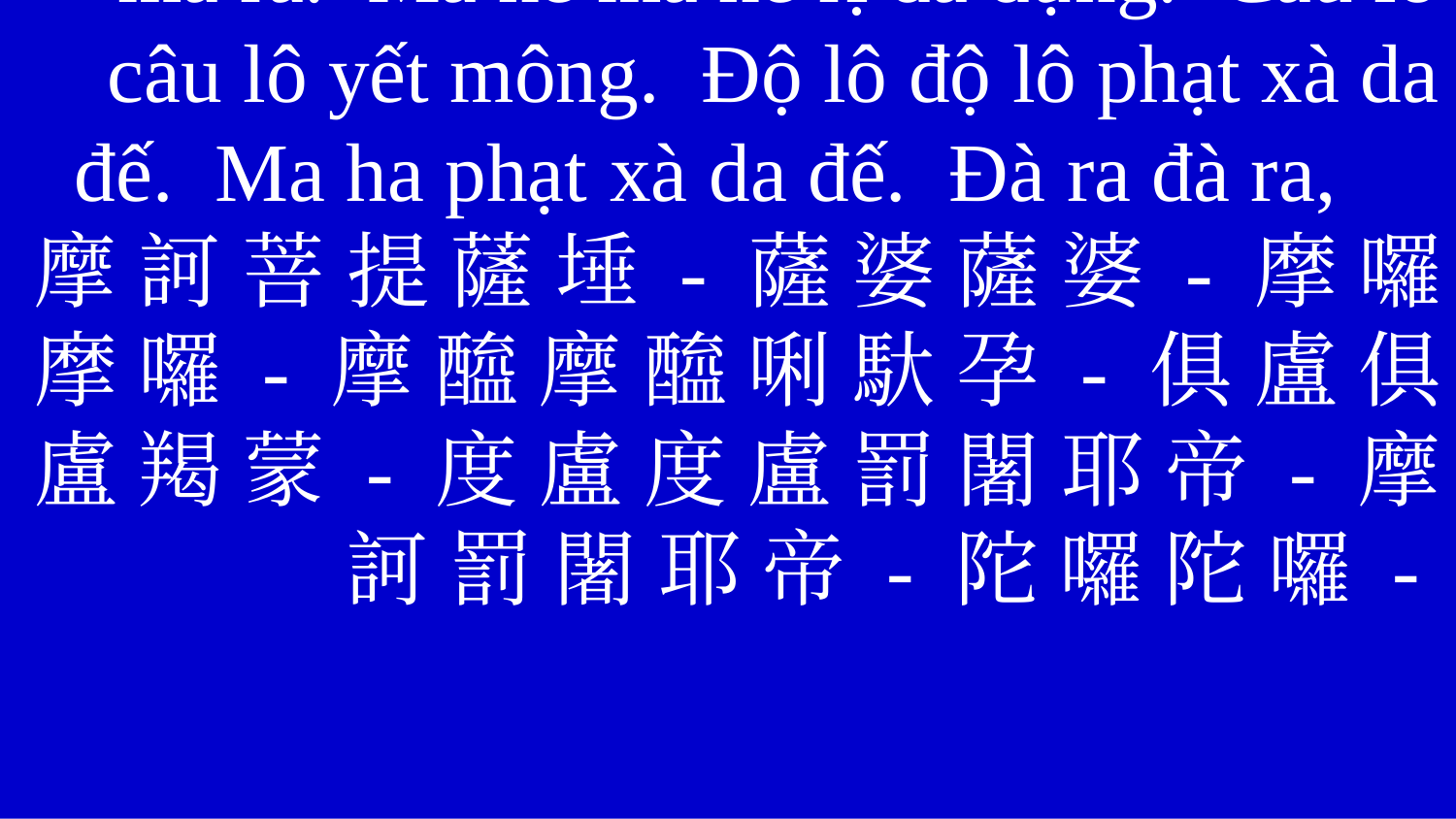

Ma ha bồ đề tát đỏa, Tát bà tát bà.  Ma ra ma ra.  Ma hê ma hê rị đà dựng.  Câu lô câu lô yết mông.  Độ lô độ lô phạt xà da đế.  Ma ha phạt xà da đế.  Đà ra đà ra,
摩 訶 菩 提 薩 埵 - 薩 婆 薩 婆 - 摩 囉 摩 囉 - 摩 醯 摩 醯 唎 馱 孕 - 俱 盧 俱 盧 羯 蒙 - 度 盧 度 盧 罰 闍 耶 帝 - 摩 訶 罰 闍 耶 帝 - 陀 囉 陀 囉 -